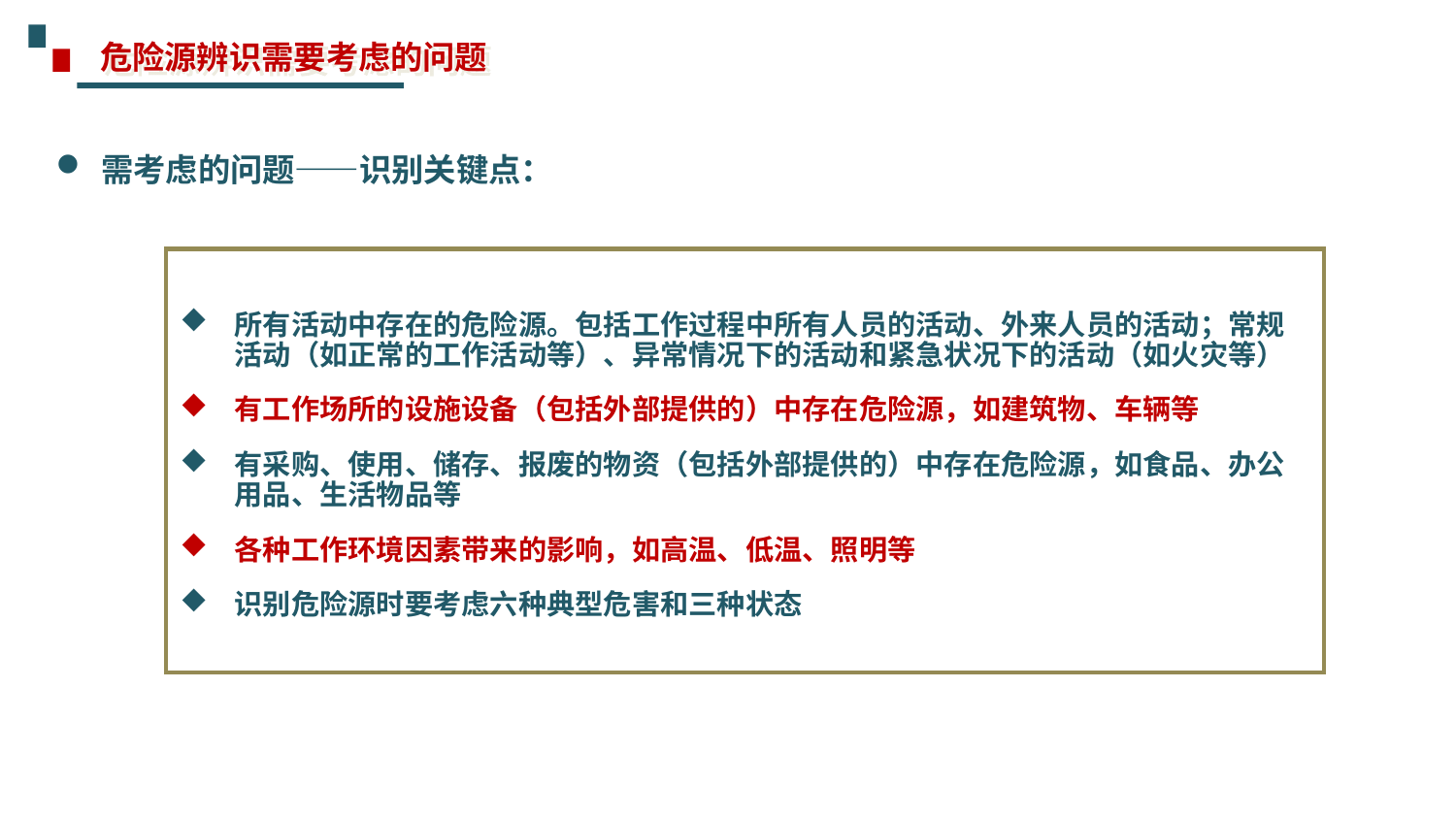

危险源辨识需要考虑的问题

需考虑的问题——识别关键点：

所有活动中存在的危险源。包括工作过程中所有人员的活动、外来人员的活动；常规活动（如正常的工作活动等）、异常情况下的活动和紧急状况下的活动（如火灾等）
有工作场所的设施设备（包括外部提供的）中存在危险源，如建筑物、车辆等
有采购、使用、储存、报废的物资（包括外部提供的）中存在危险源，如食品、办公用品、生活物品等
各种工作环境因素带来的影响，如高温、低温、照明等
识别危险源时要考虑六种典型危害和三种状态

25